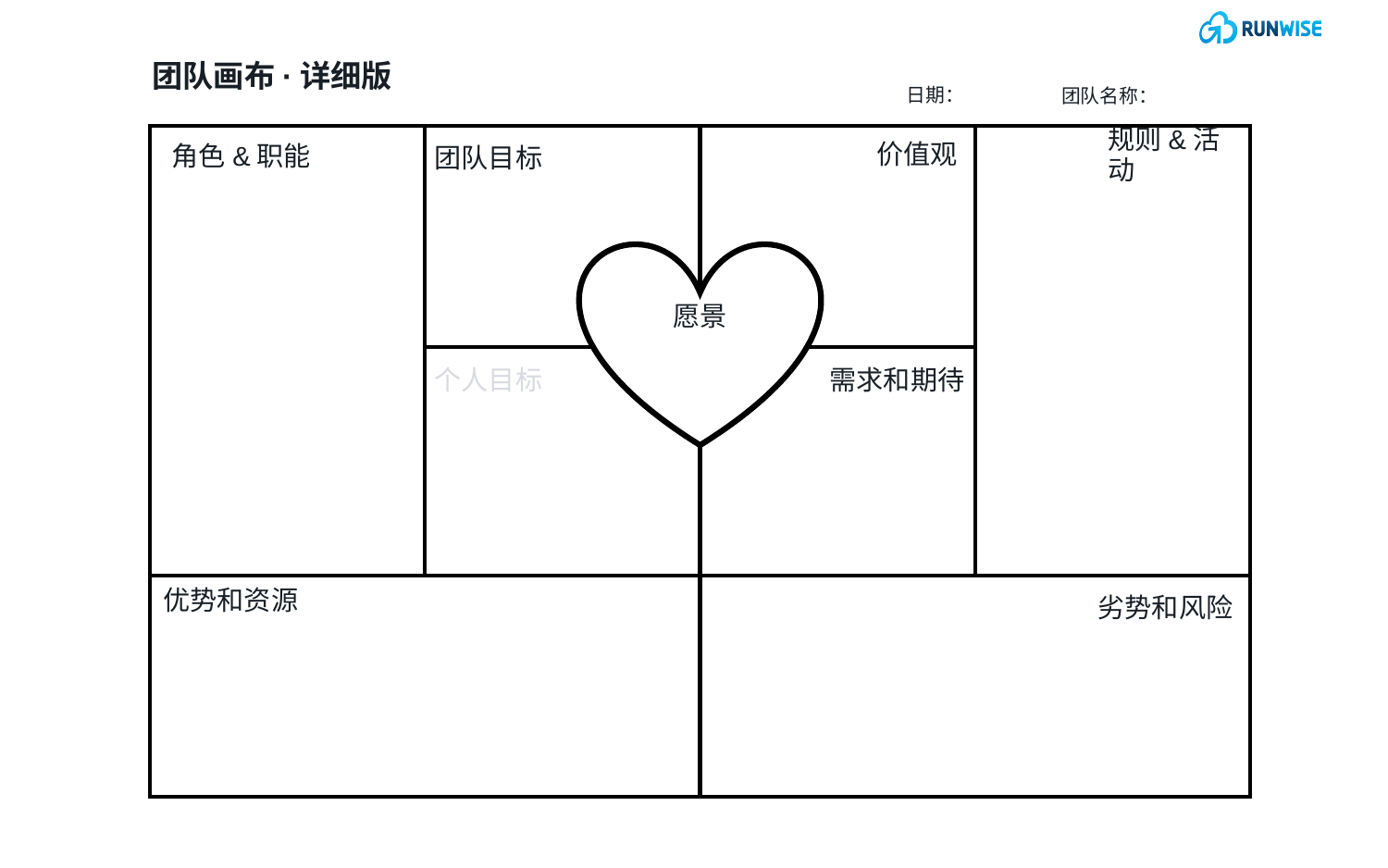

团队画布·详细版
日期：
团队名称：
|  |  |  |  |
| --- | --- | --- | --- |
|  |  |  |  |
|  |  |  |  |
规则&活动
团队目标
价值观
角色&职能

愿景
个人目标
需求和期待
优势和资源
劣势和风险